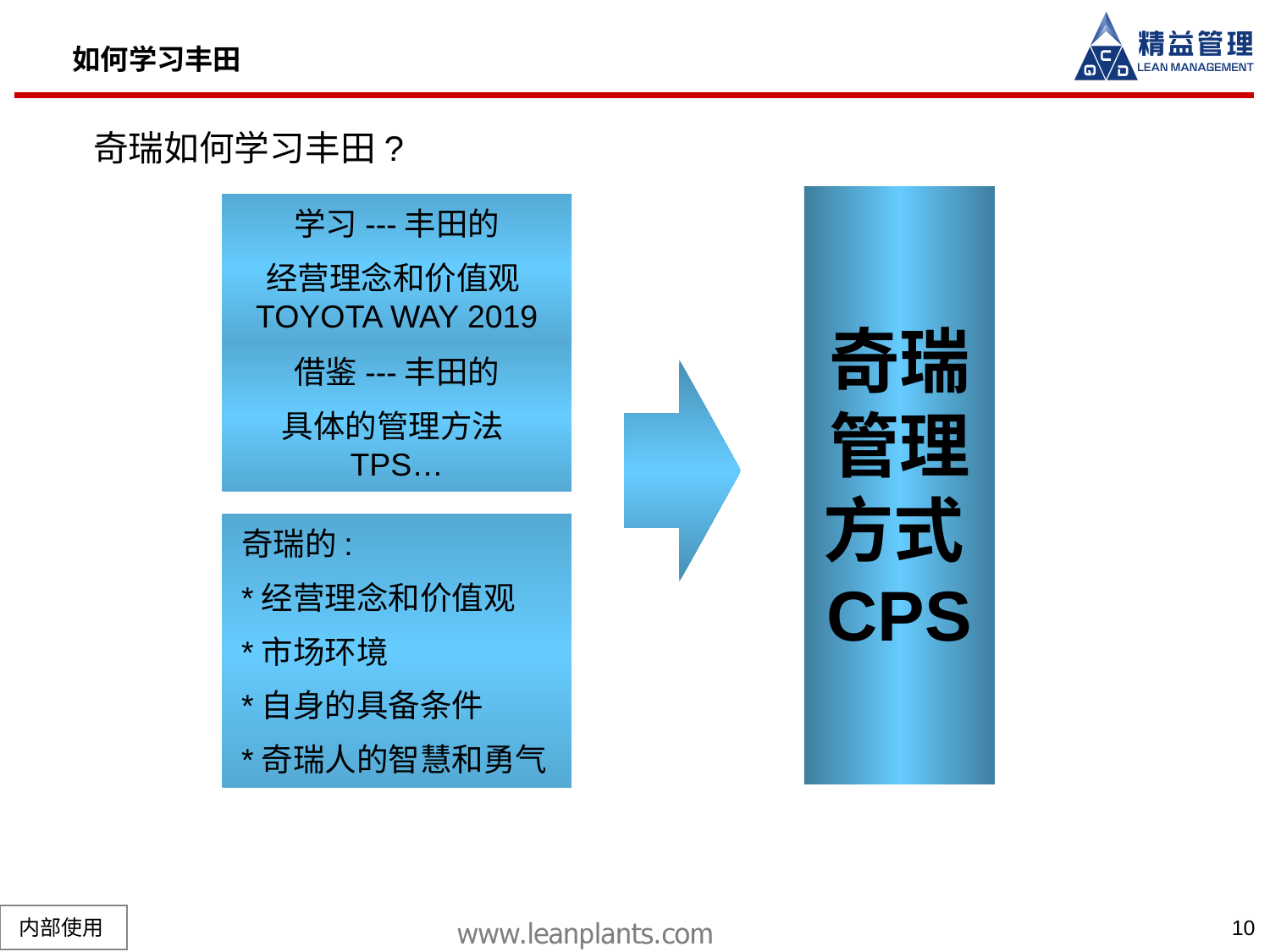

如何学习丰田
奇瑞如何学习丰田?

奇瑞管理方式CPS

学习---丰田的
经营理念和价值观TOYOTA WAY 2019
借鉴---丰田的
具体的管理方法TPS…

奇瑞的:
*经营理念和价值观
*市场环境
*自身的具备条件
*奇瑞人的智慧和勇气
内部使用